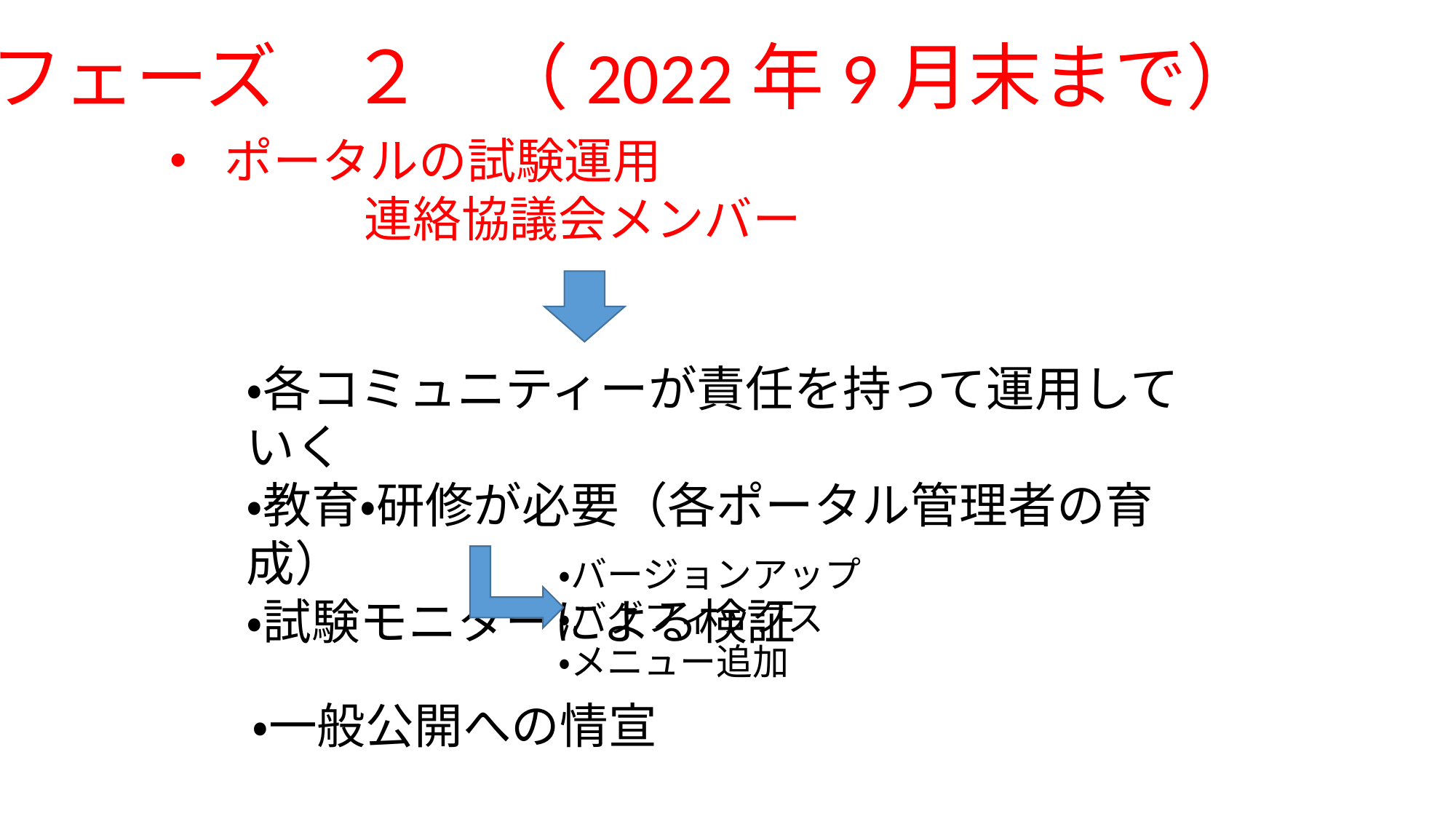

フェーズ　２　（2022年9月末まで）
ポータルの試験運用
　　　　連絡協議会メンバー

・各コミュニティーが責任を持って運用していく
・教育・研修が必要（各ポータル管理者の育成）
・試験モニターによる検証

・バージョンアップ
・バグフィックス
・メニュー追加
・一般公開への情宣